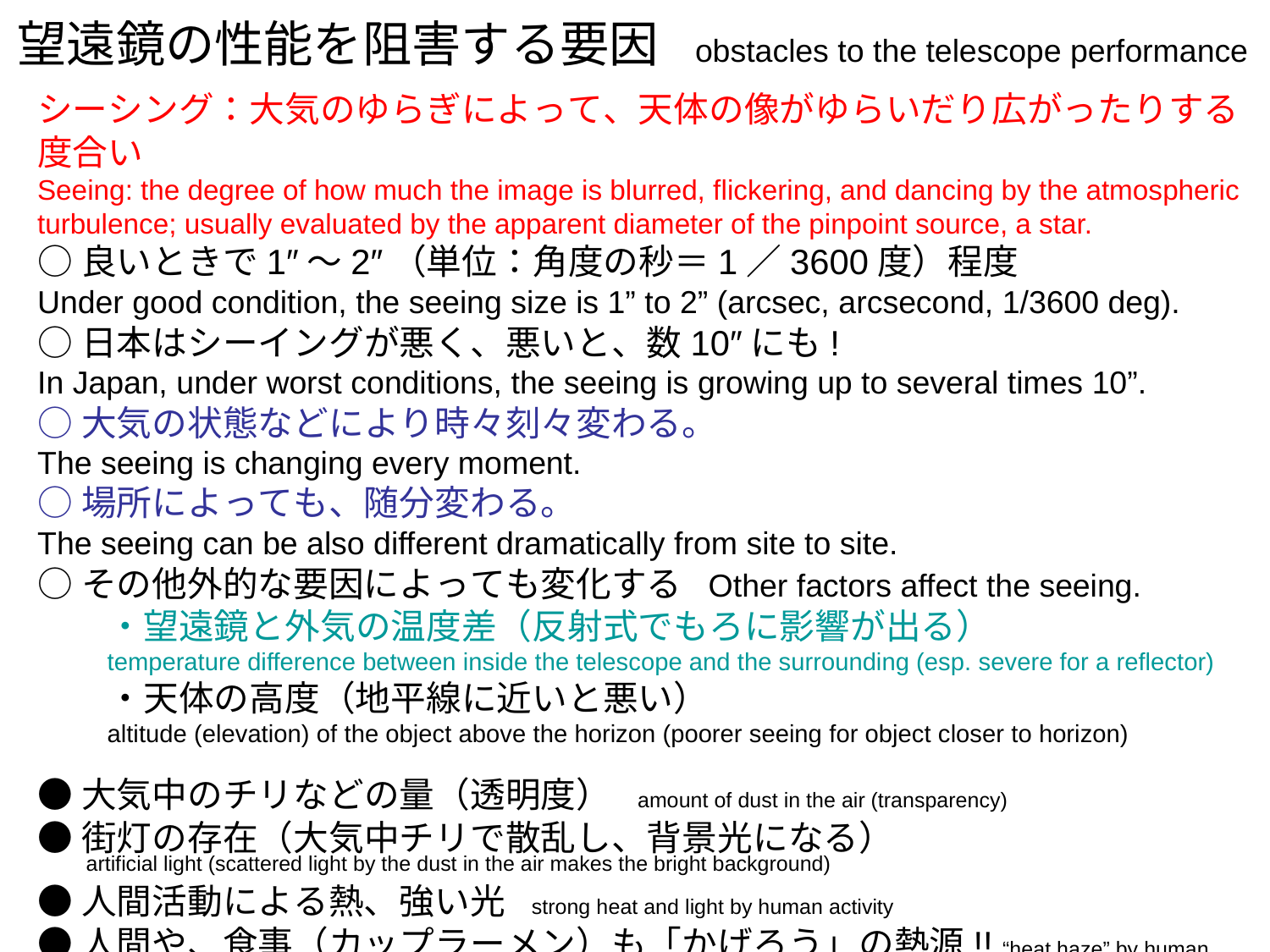

望遠鏡の性能を阻害する要因 obstacles to the telescope performance
シーシング：大気のゆらぎによって、天体の像がゆらいだり広がったりする度合い
Seeing: the degree of how much the image is blurred, flickering, and dancing by the atmospheric turbulence; usually evaluated by the apparent diameter of the pinpoint source, a star.
○良いときで1″～2″（単位：角度の秒＝1／3600度）程度
Under good condition, the seeing size is 1” to 2” (arcsec, arcsecond, 1/3600 deg).
○日本はシーイングが悪く、悪いと、数10″にも!
In Japan, under worst conditions, the seeing is growing up to several times 10”.
○大気の状態などにより時々刻々変わる。
The seeing is changing every moment.
○場所によっても、随分変わる。
The seeing can be also different dramatically from site to site.
○その他外的な要因によっても変化する Other factors affect the seeing.
　　・望遠鏡と外気の温度差（反射式でもろに影響が出る）
          temperature difference between inside the telescope and the surrounding (esp. severe for a reflector)
　　・天体の高度（地平線に近いと悪い）
          altitude (elevation) of the object above the horizon (poorer seeing for object closer to horizon)

●大気中のチリなどの量（透明度） amount of dust in the air (transparency)
●街灯の存在（大気中チリで散乱し、背景光になる）
     artificial light (scattered light by the dust in the air makes the bright background)
●人間活動による熱、強い光 strong heat and light by human activity
●人間や、食事（カップラーメン）も「かげろう」の熱源!! “heat haze” by human body and hot food…